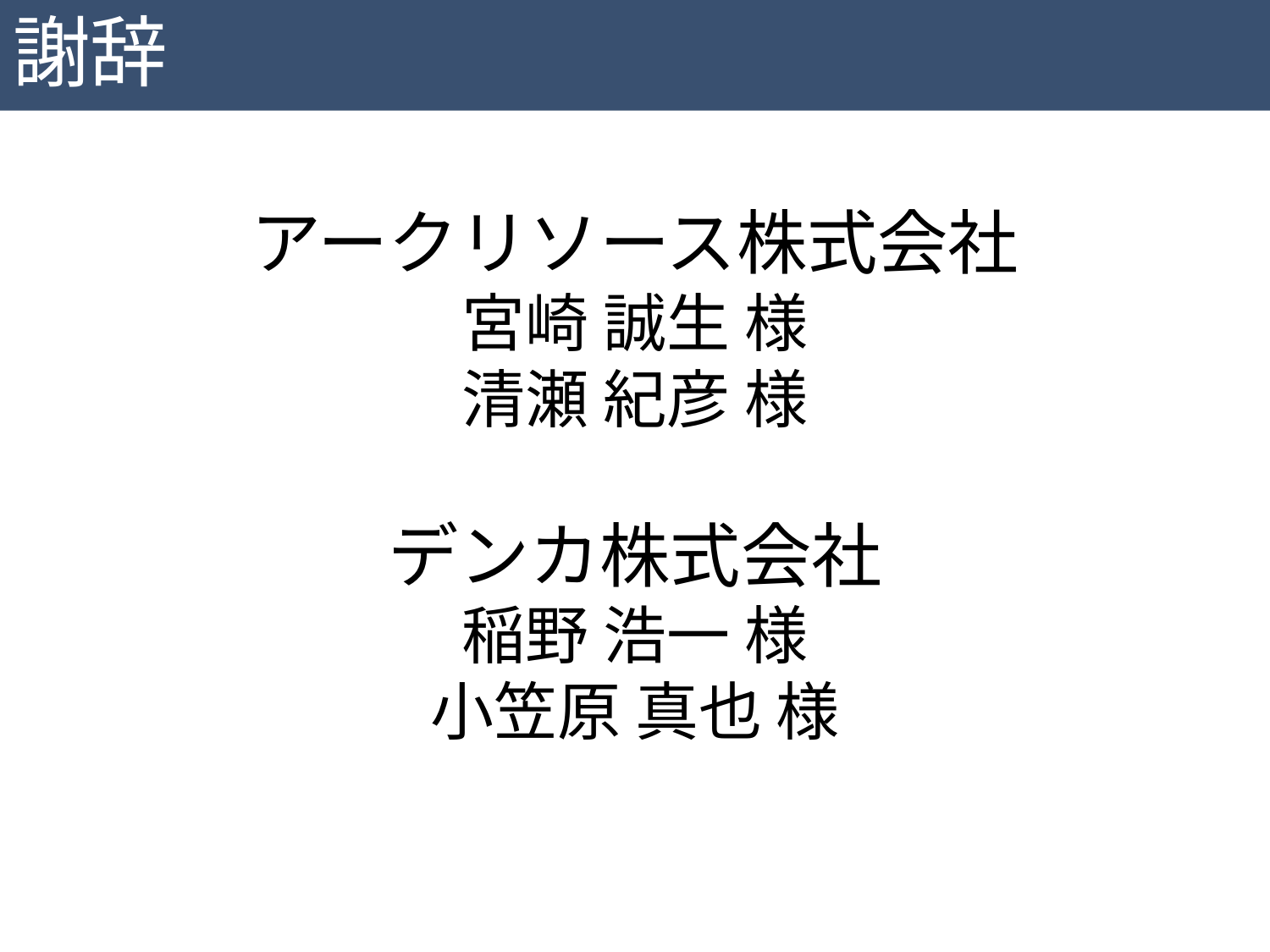

# 謝辞
アークリソース株式会社
宮崎 誠生 様
清瀬 紀彦 様

デンカ株式会社
稲野 浩一 様
小笠原 真也 様